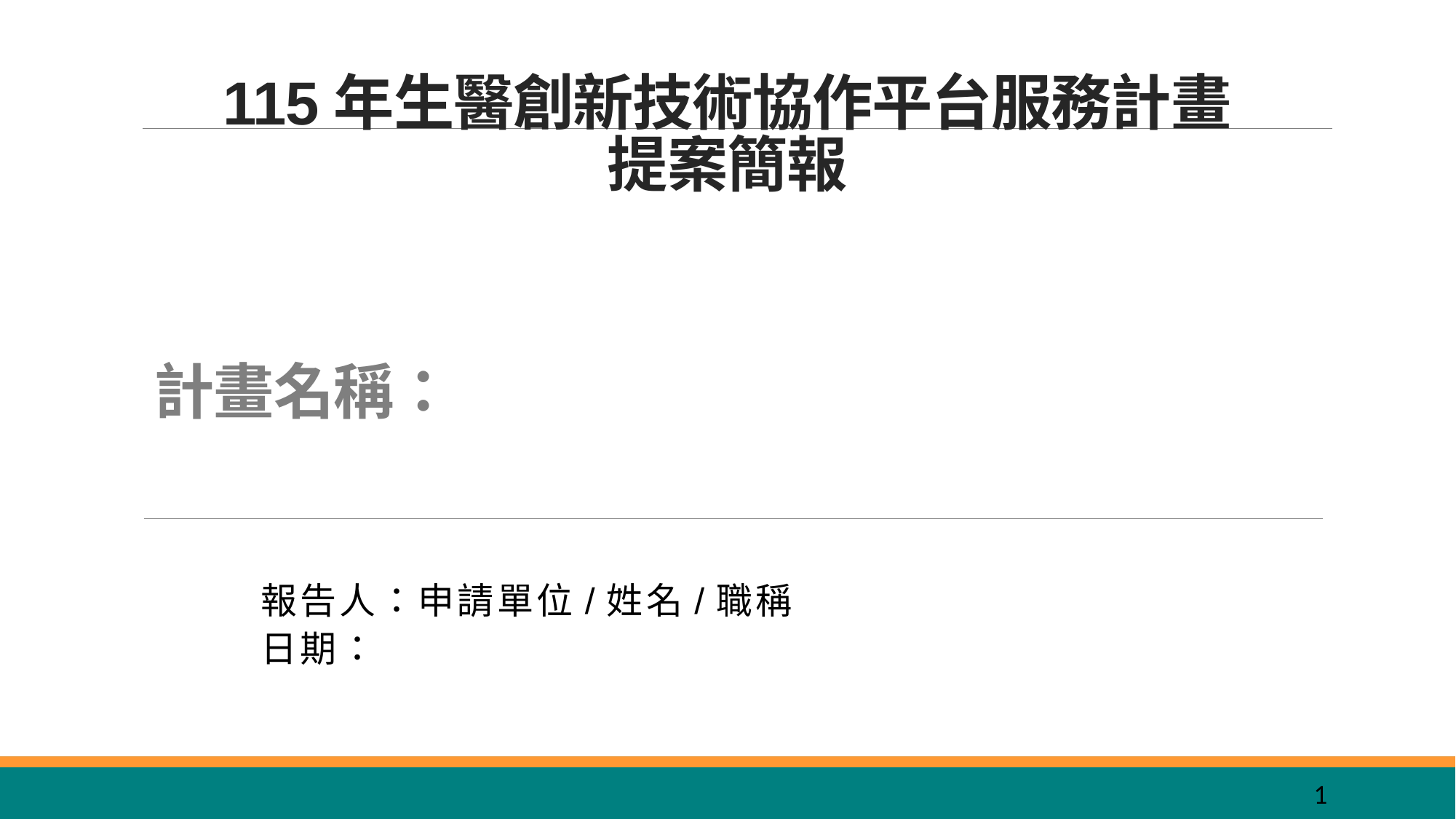

# 115年生醫創新技術協作平台服務計畫 提案簡報
計畫名稱：
報告人：申請單位/姓名/職稱
日期：
1